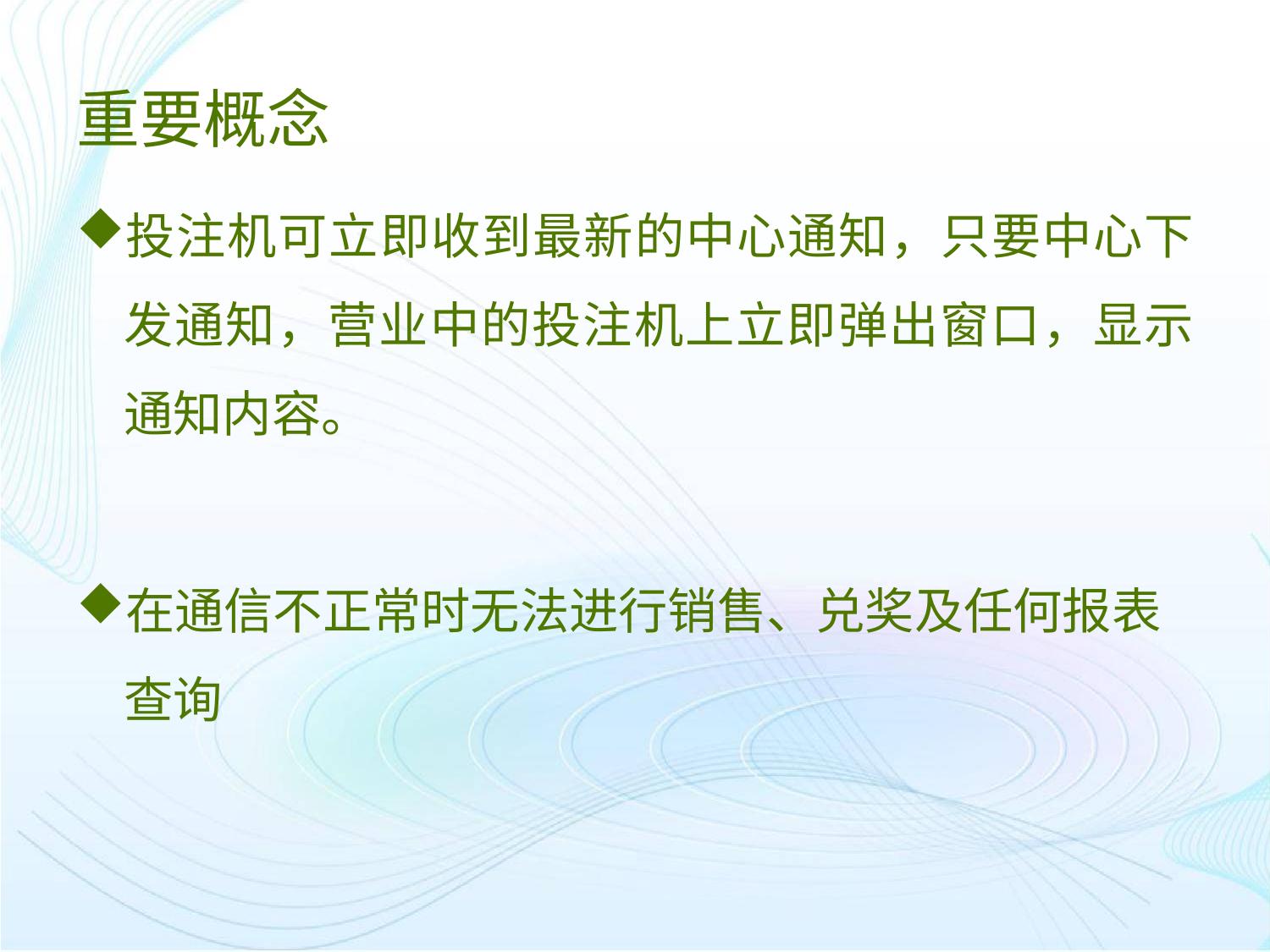

# 重要概念
投注机可立即收到最新的中心通知，只要中心下发通知，营业中的投注机上立即弹出窗口，显示通知内容。

在通信不正常时无法进行销售、兑奖及任何报表查询